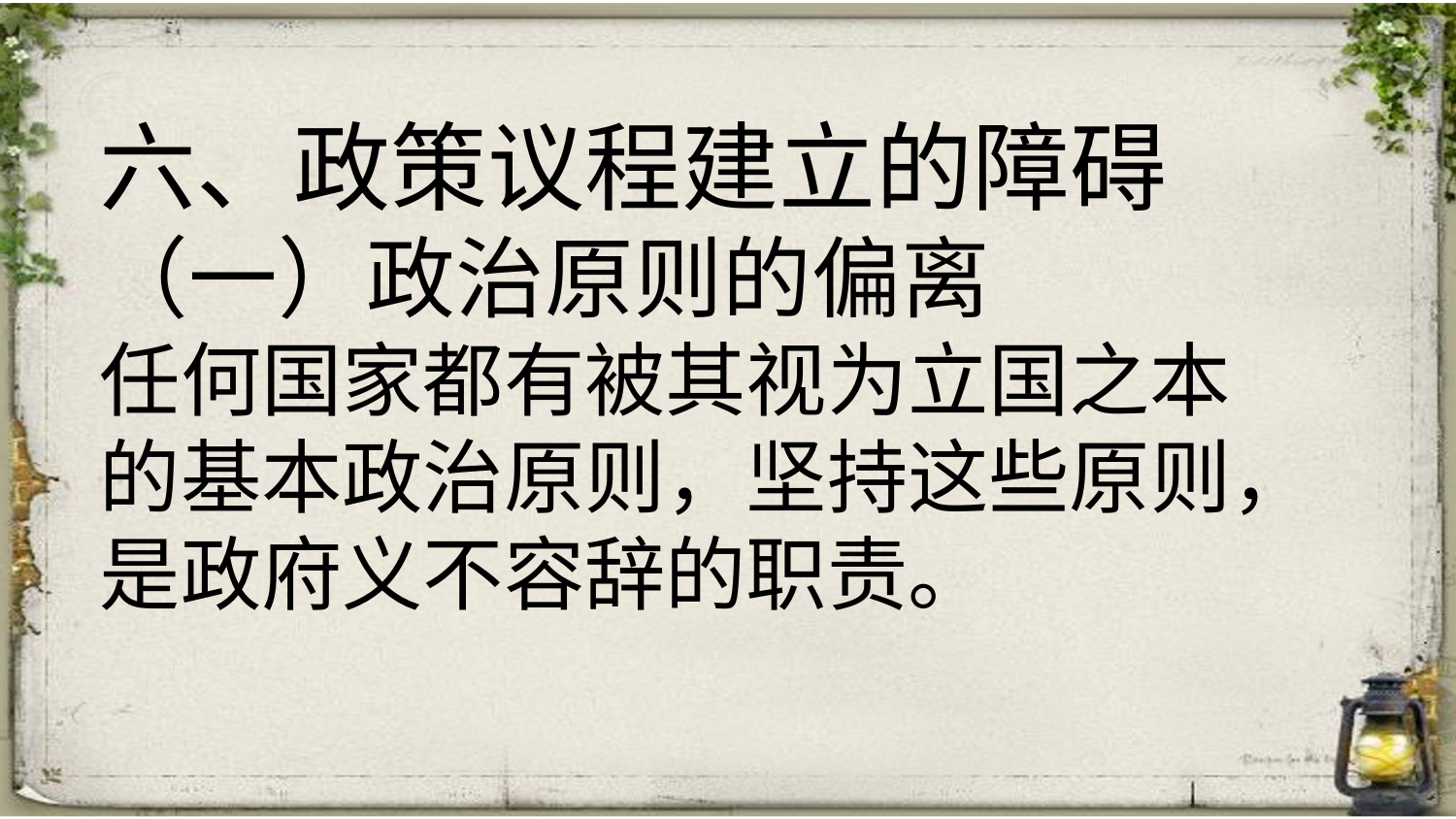

六、政策议程建立的障碍
（一）政治原则的偏离
任何国家都有被其视为立国之本的基本政治原则，坚持这些原则，是政府义不容辞的职责。